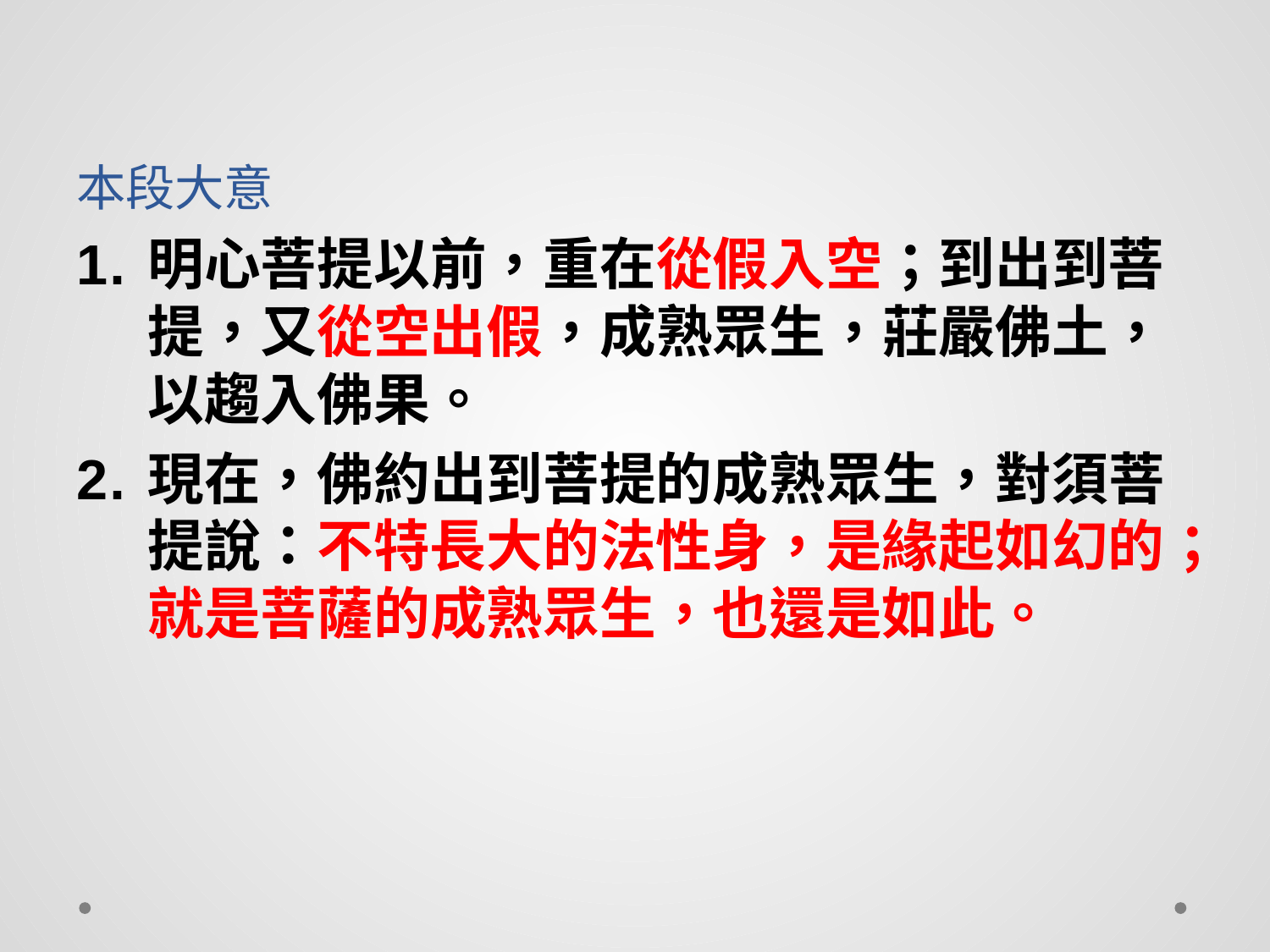

# 本段大意
明心菩提以前，重在從假入空；到出到菩提，又從空出假，成熟眾生，莊嚴佛土，以趨入佛果。
現在，佛約出到菩提的成熟眾生，對須菩提說：不特長大的法性身，是緣起如幻的；就是菩薩的成熟眾生，也還是如此。